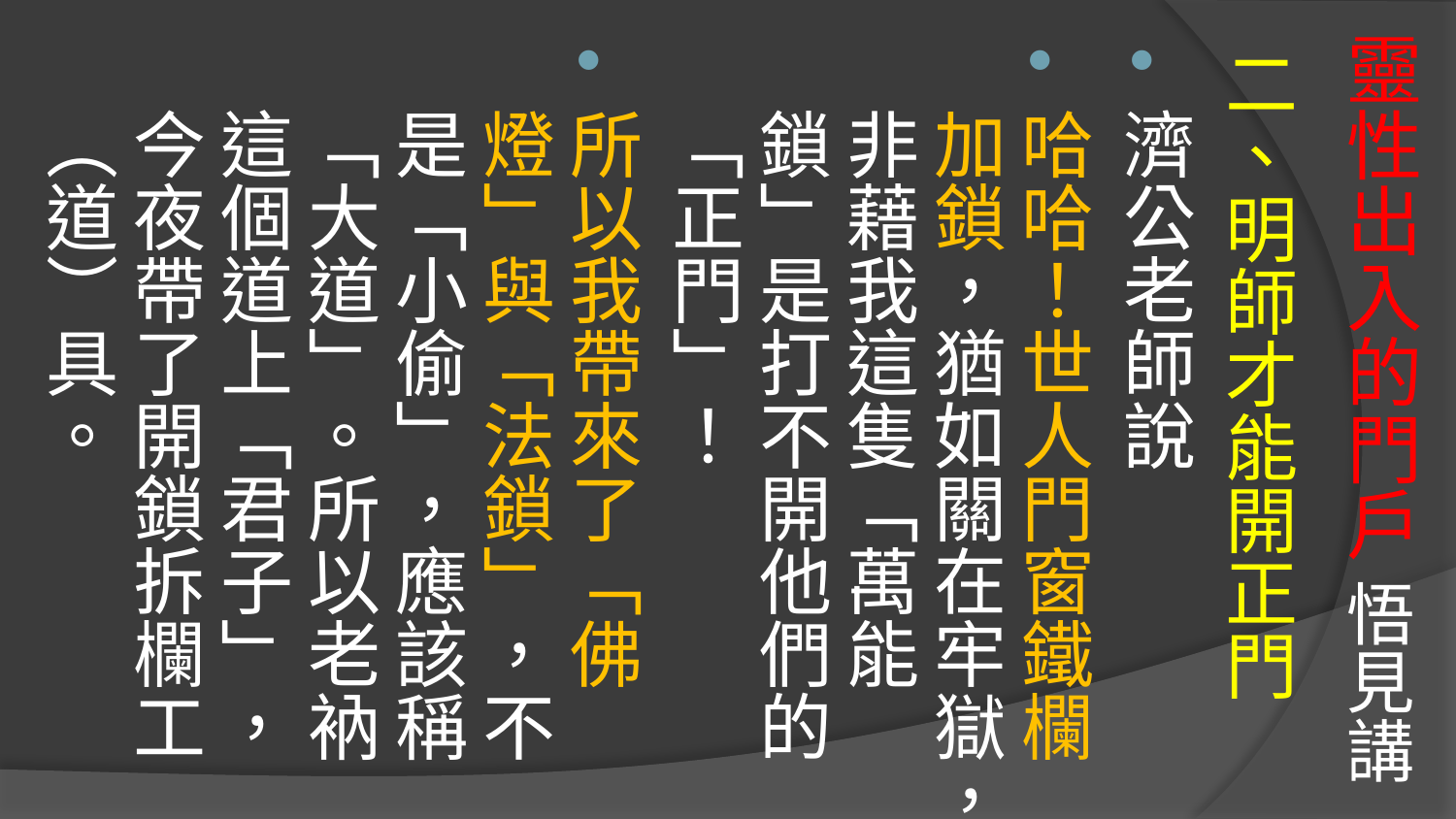

# 靈性出入的門戶 悟見講
二、明師才能開正門
濟公老師說
哈哈！世人門窗鐵欄加鎖，猶如關在牢獄，非藉我這隻「萬能鎖」是打不開他們的「正門」！
所以我帶來了「佛燈」與「法鎖」，不是「小偷」，應該稱「大道」。所以老衲這個道上「君子」，今夜帶了開鎖拆欄工（道）具。